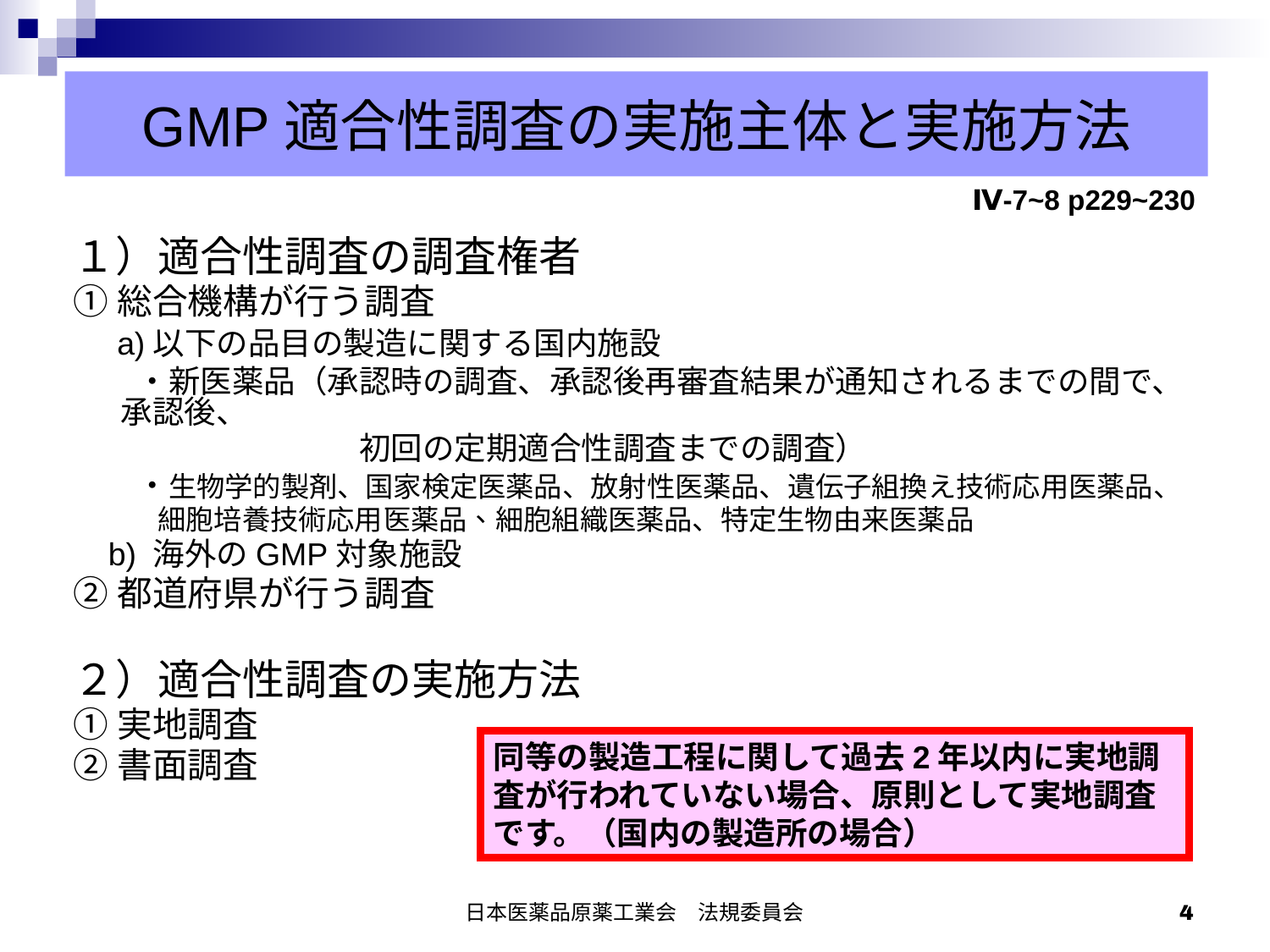

GMP適合性調査の実施主体と実施方法
Ⅳ-7~8 p229~230
１）適合性調査の調査権者
①総合機構が行う調査
　a)以下の品目の製造に関する国内施設
　　・新医薬品（承認時の調査、承認後再審査結果が通知されるまでの間で、承認後、
　　　　　　　　　初回の定期適合性調査までの調査）
　　・生物学的製剤、国家検定医薬品、放射性医薬品、遺伝子組換え技術応用医薬品、
　　　細胞培養技術応用医薬品、細胞組織医薬品、特定生物由来医薬品
　b) 海外のGMP対象施設
②都道府県が行う調査

２）適合性調査の実施方法
①実地調査
②書面調査

同等の製造工程に関して過去2年以内に実地調査が行われていない場合、原則として実地調査です。（国内の製造所の場合）
日本医薬品原薬工業会　法規委員会
4